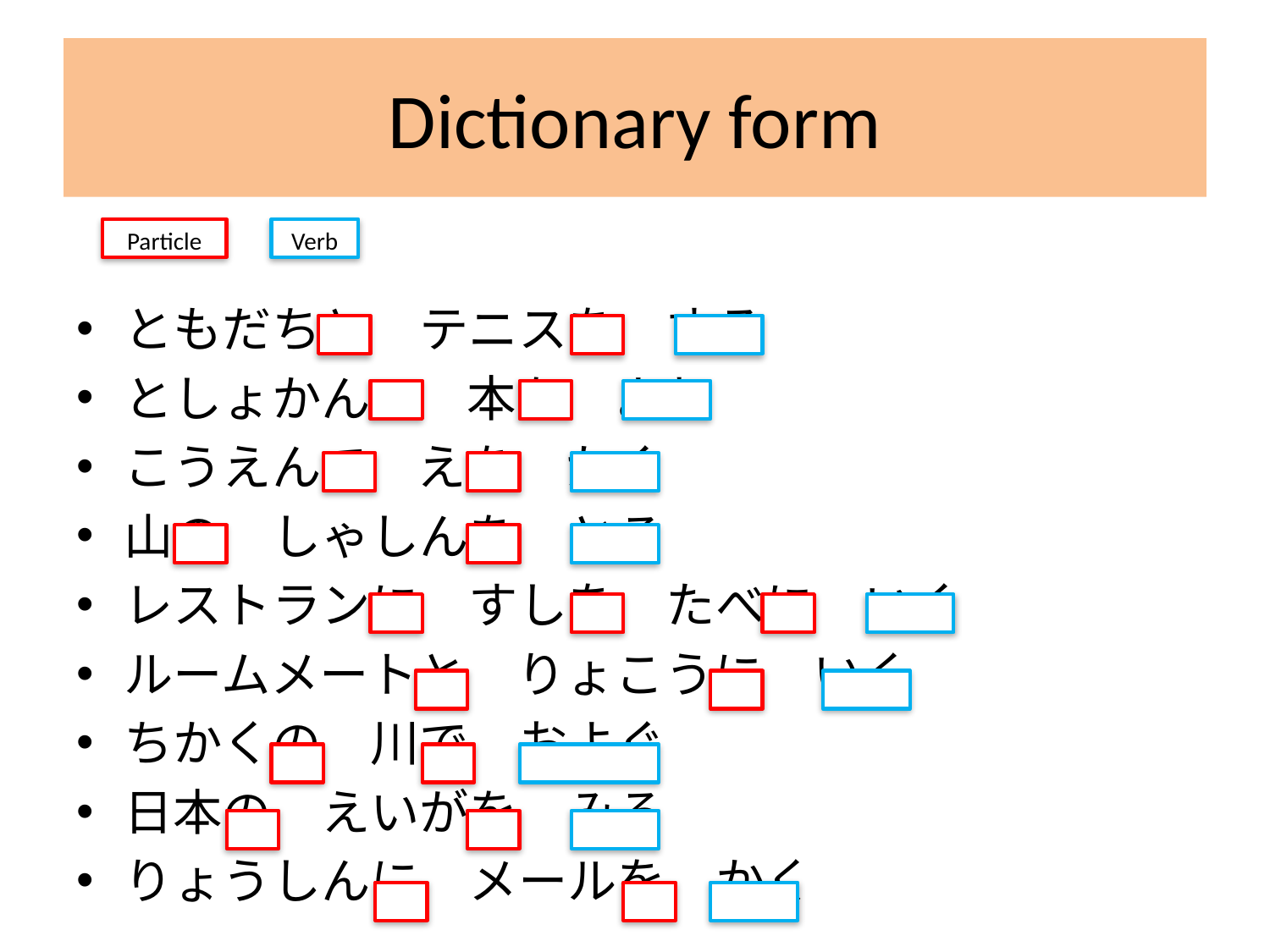

# Dictionary form

Particle

Verb
ともだちと　テニスを　する
としょかんで　本を　よむ
こうえんで　えを　かく
山の　しゃしんを　とる
レストランに　すしを　たべに　いく
ルームメートと　りょこうに　いく
ちかくの　川で　およぐ
日本の　えいがを　みる
りょうしんに　メールを　かく

4